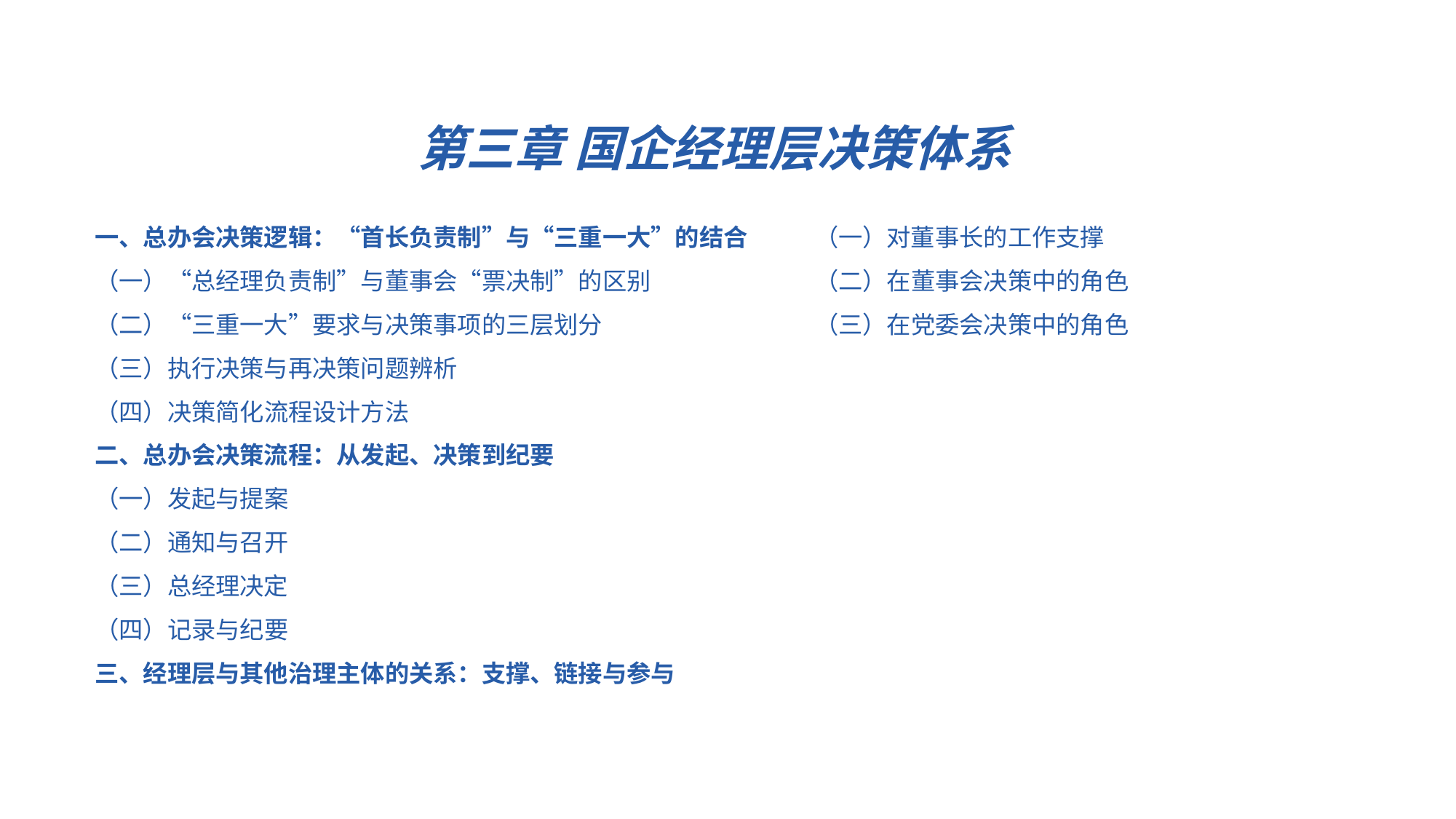

第三章 国企经理层决策体系
一、总办会决策逻辑：“首长负责制”与“三重一大”的结合
（一）“总经理负责制”与董事会“票决制”的区别
（二）“三重一大”要求与决策事项的三层划分
（三）执行决策与再决策问题辨析
（四）决策简化流程设计方法
二、总办会决策流程：从发起、决策到纪要
（一）发起与提案
（二）通知与召开
（三）总经理决定
（四）记录与纪要
三、经理层与其他治理主体的关系：支撑、链接与参与
（一）对董事长的工作支撑
（二）在董事会决策中的角色
（三）在党委会决策中的角色